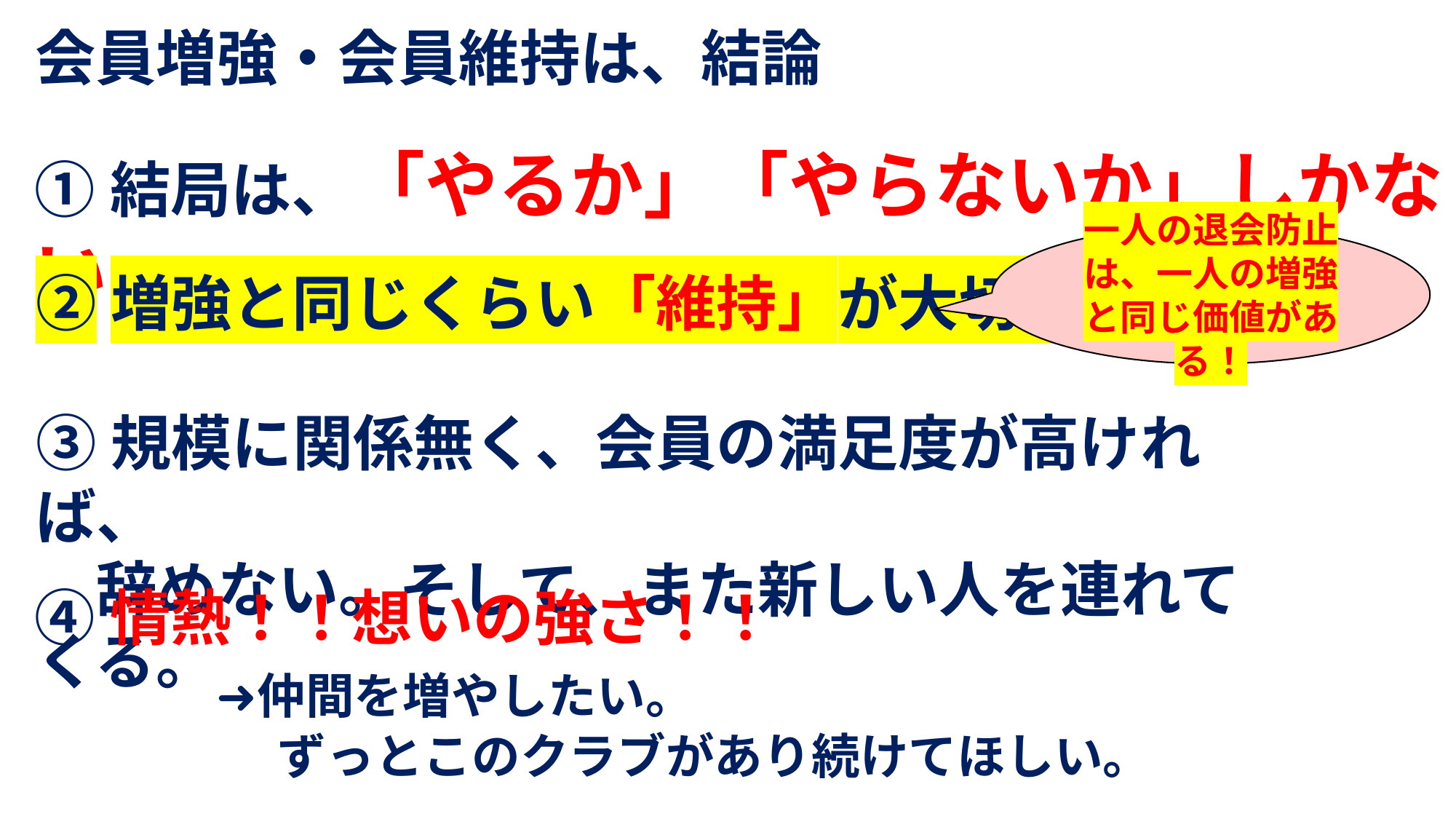

会員増強・会員維持は、結論

①結局は、「やるか」「やらないか」しかない

一人の退会防止は、一人の増強と同じ価値がある！
②増強と同じくらい「維持」が大切

③規模に関係無く、会員の満足度が高ければ、
　辞めない。そして、また新しい人を連れてくる。

④情熱！！想いの強さ！！
　　　➜仲間を増やしたい。
　　　　　ずっとこのクラブがあり続けてほしい。